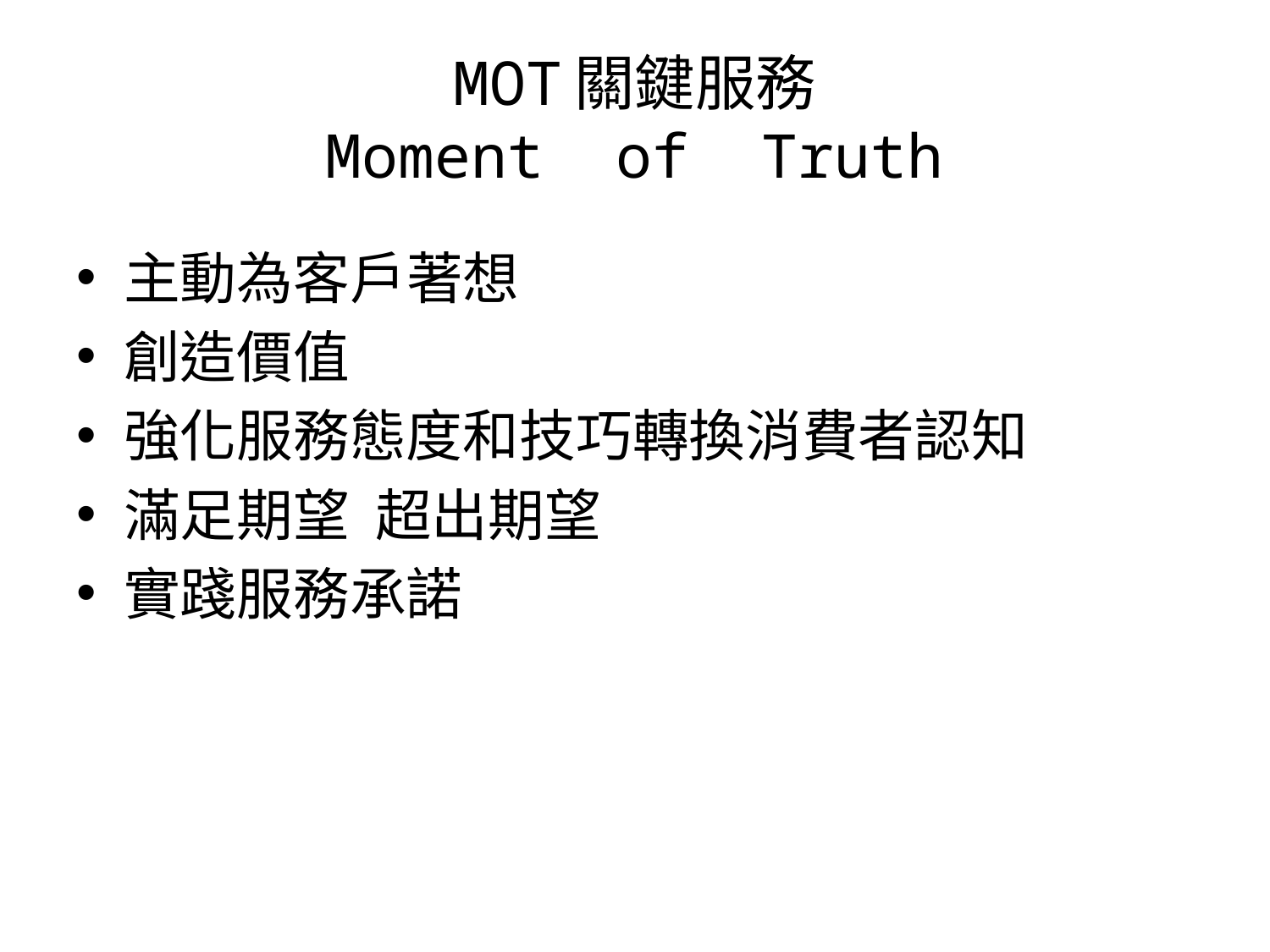

# MOT關鍵服務 Moment  of  Truth
主動為客戶著想
創造價值
強化服務態度和技巧轉換消費者認知
滿足期望  超出期望
實踐服務承諾